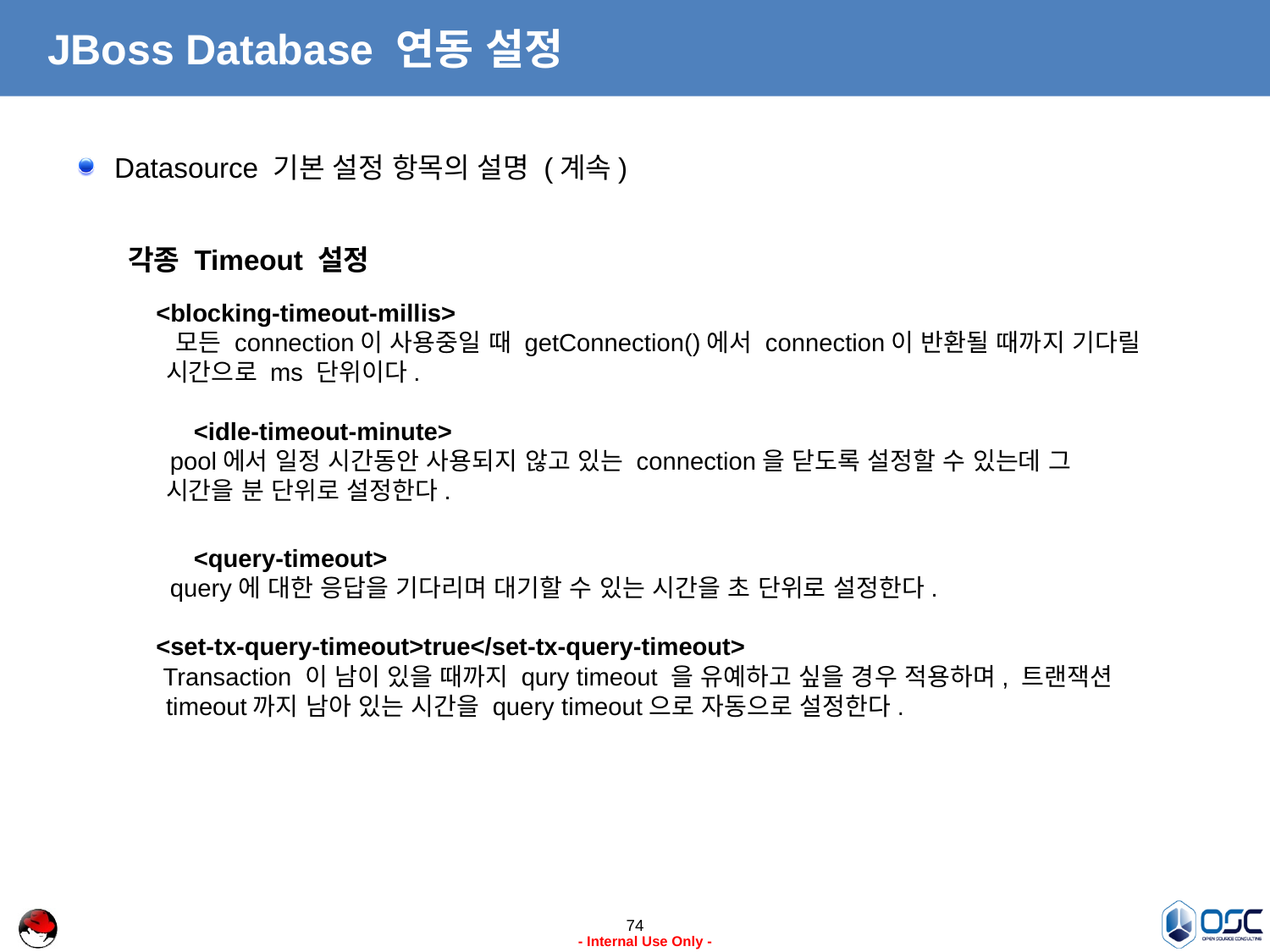

# JBoss Database 연동 설정
Datasource 기본 설정 항목의 설명 (계속)

각종 Timeout 설정

    <blocking-timeout-millis>
      모든 connection이 사용중일 때 getConnection()에서 connection이 반환될 때까지 기다릴 시간으로 ms 단위이다.

    <idle-timeout-minute>
      pool에서 일정 시간동안 사용되지 않고 있는 connection을 닫도록 설정할 수 있는데 그 시간을 분 단위로 설정한다.

    <query-timeout>
      query에 대한 응답을 기다리며 대기할 수 있는 시간을 초 단위로 설정한다.

    <set-tx-query-timeout>true</set-tx-query-timeout>
     Transaction 이 남이 있을 때까지 qury timeout 을 유예하고 싶을 경우 적용하며, 트랜잭션 timeout까지 남아 있는 시간을 query timeout으로 자동으로 설정한다.